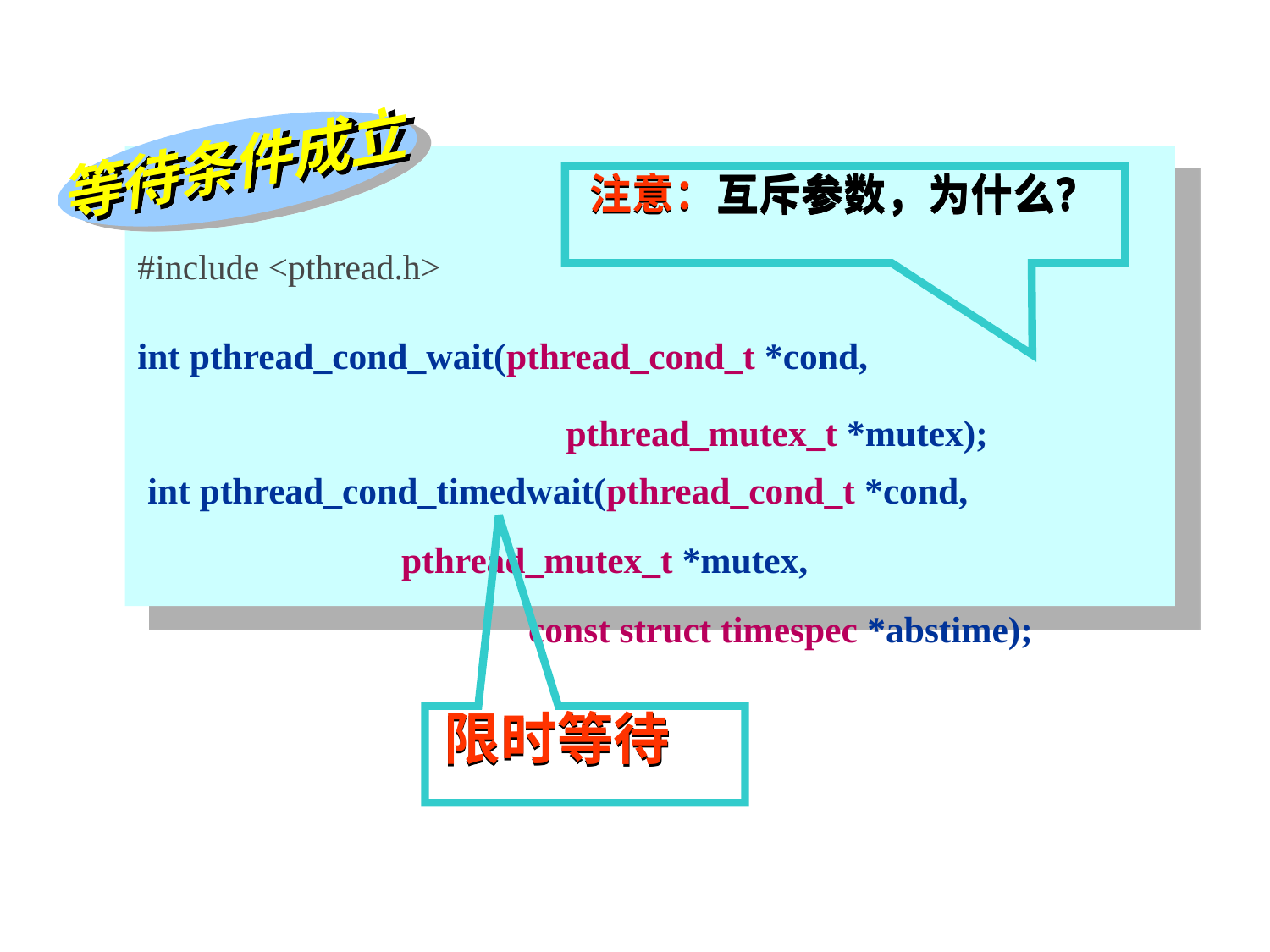

等待条件成立

#include <pthread.h>
int pthread_cond_wait(pthread_cond_t *cond, 					pthread_mutex_t *mutex);

注意：互斥参数，为什么？
int pthread_cond_timedwait(pthread_cond_t *cond, 			pthread_mutex_t *mutex,
			const struct timespec *abstime);

限时等待